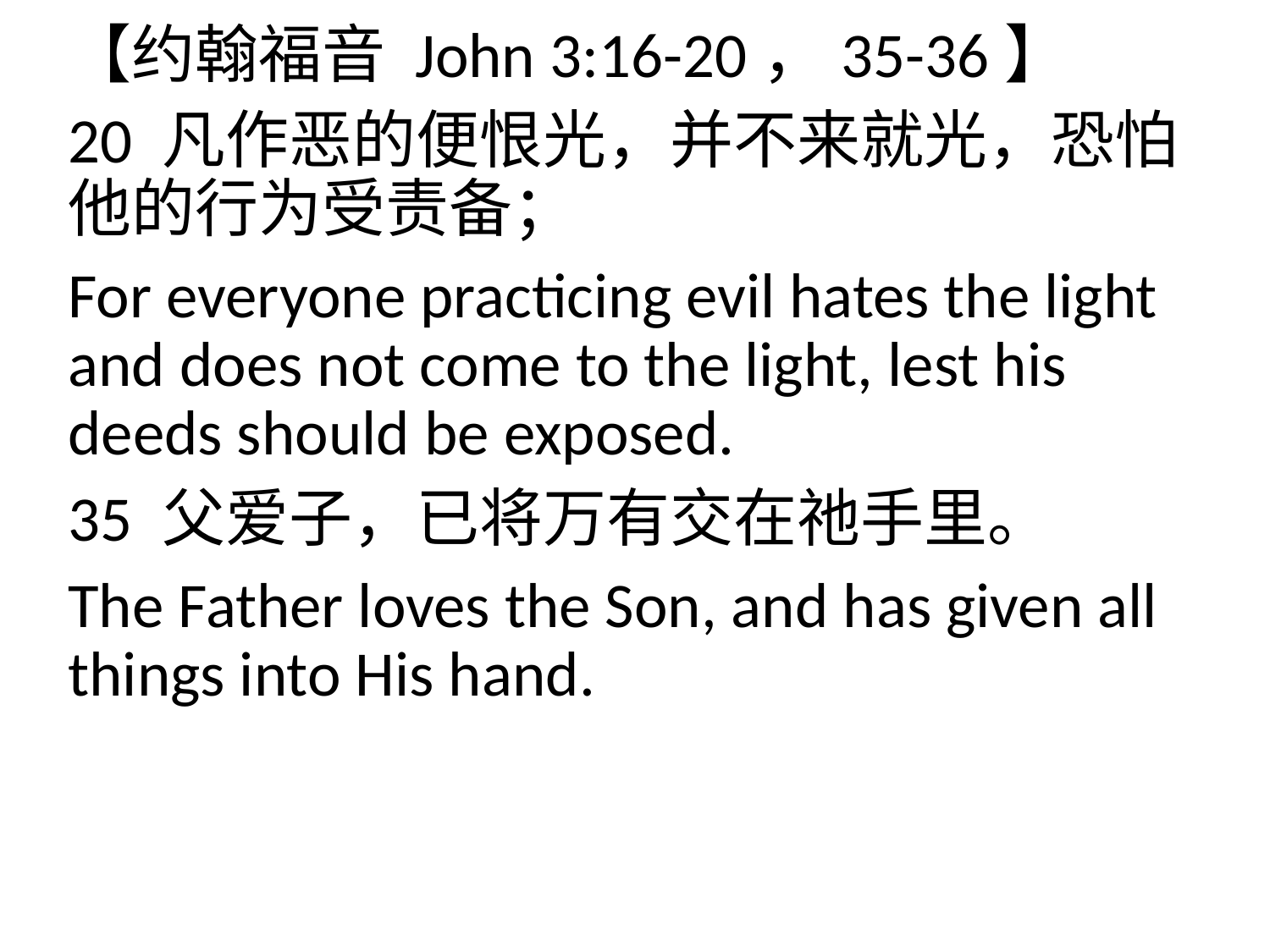

【约翰福音 John 3:16-20，35-36】
20 凡作恶的便恨光，并不来就光，恐怕他的行为受责备；
For everyone practicing evil hates the light and does not come to the light, lest his deeds should be exposed.
35 父爱子，已将万有交在祂手里。
The Father loves the Son, and has given all things into His hand.